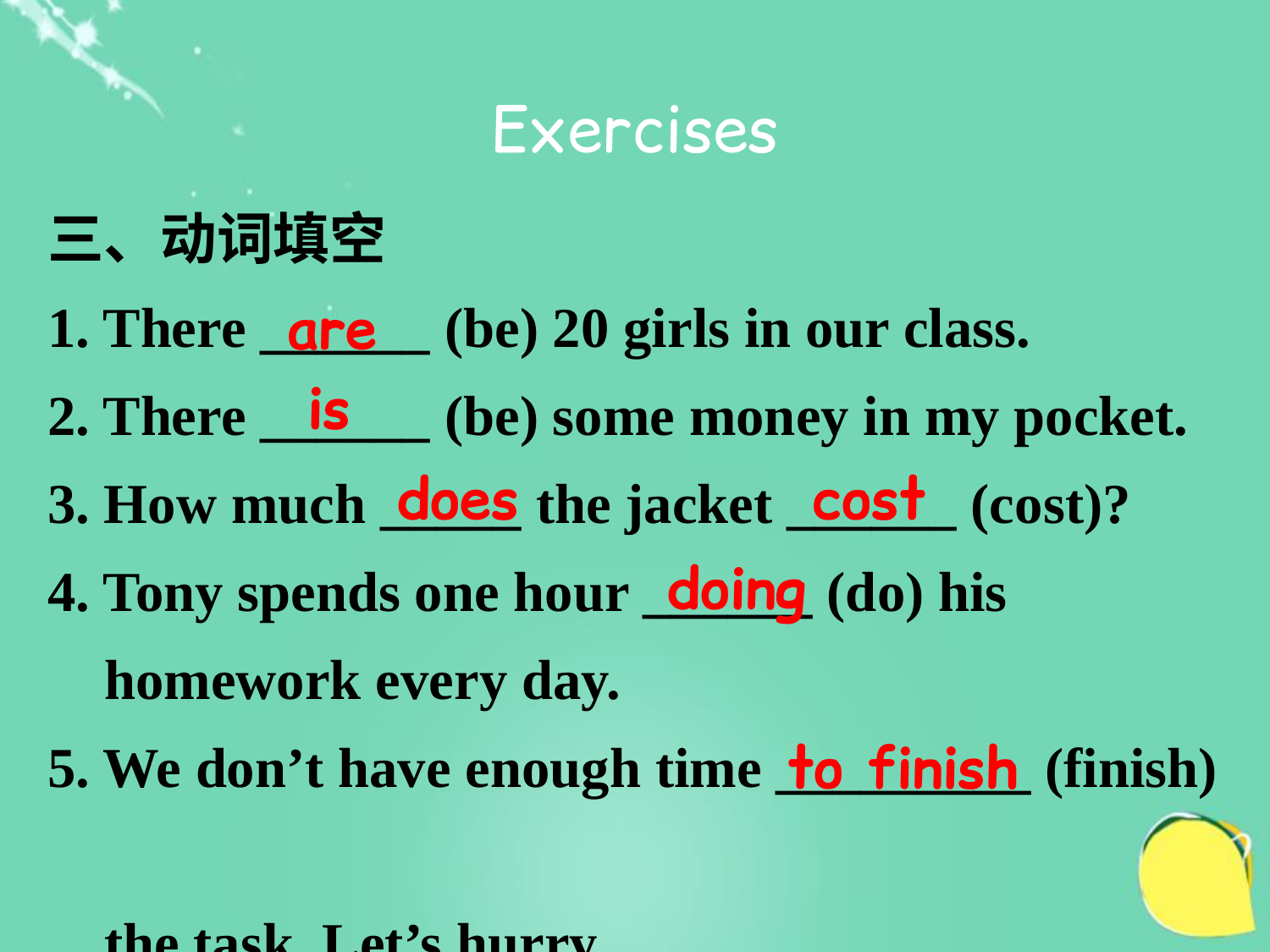

Exercises
三、动词填空
1. There ______ (be) 20 girls in our class.
2. There ______ (be) some money in my pocket.
3. How much _____ the jacket ______ (cost)?
4. Tony spends one hour ______ (do) his
    homework every day.
5. We don’t have enough time _________ (finish)
    the task. Let’s hurry.

are

is

does            cost
doing

to finish